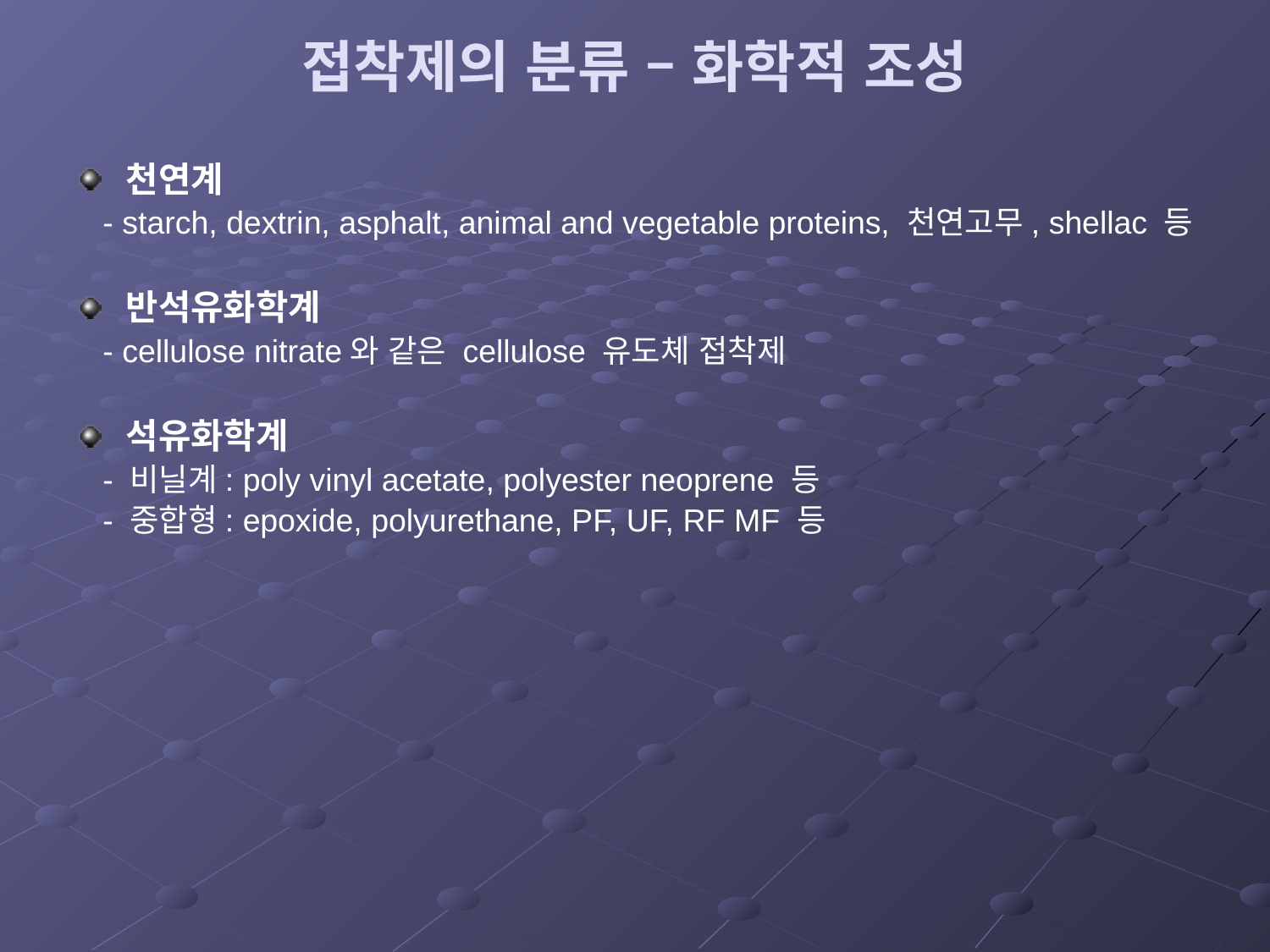

# 접착제의 분류 – 화학적 조성
천연계
   - starch, dextrin, asphalt, animal and vegetable proteins, 천연고무, shellac 등

반석유화학계
   - cellulose nitrate와 같은 cellulose 유도체 접착제

석유화학계
   - 비닐계: poly vinyl acetate, polyester neoprene 등
   - 중합형: epoxide, polyurethane, PF, UF, RF MF 등